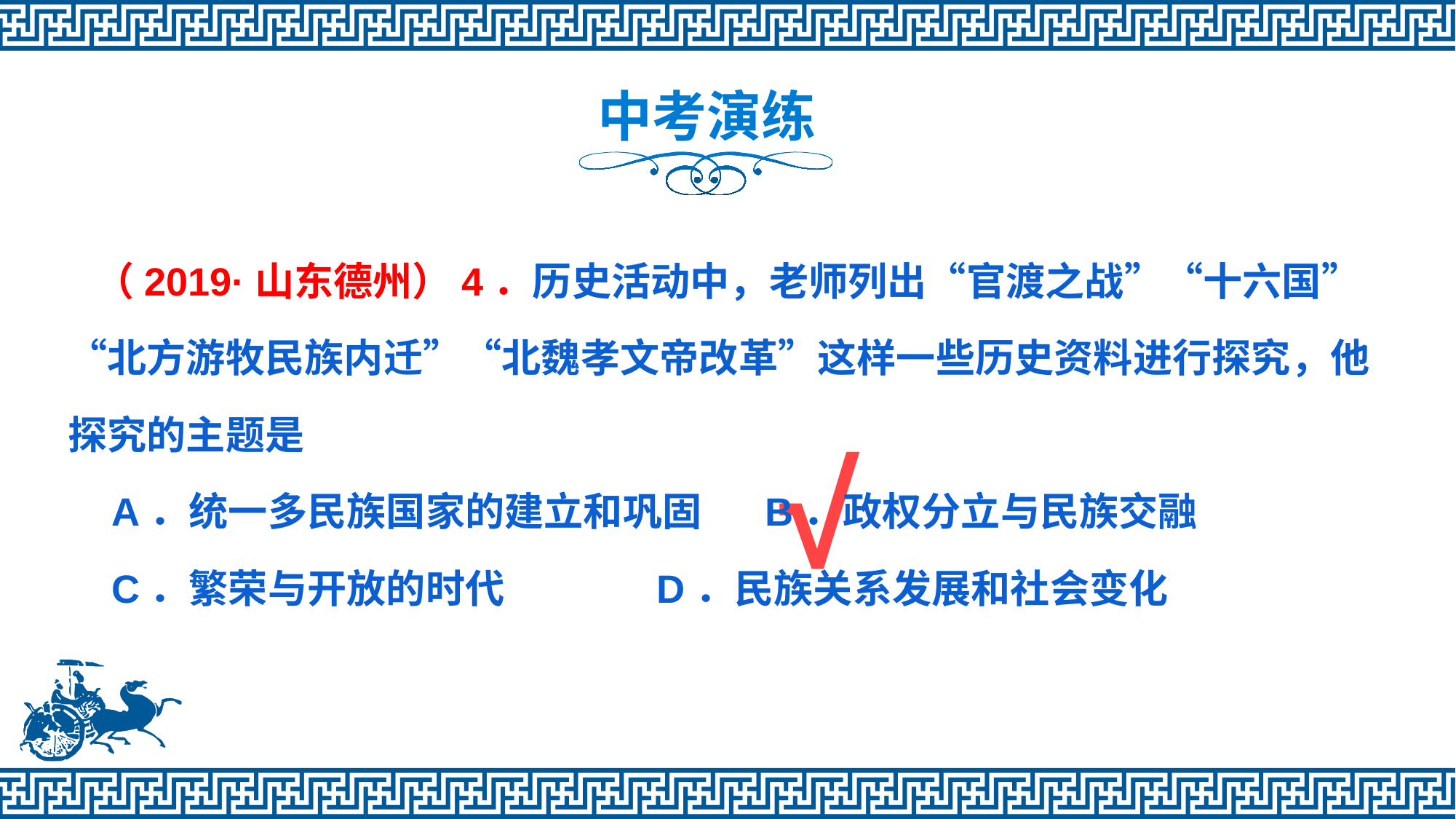

中考演练

  （2019·山东德州）4．历史活动中，老师列出“官渡之战”“十六国”“北方游牧民族内迁”“北魏孝文帝改革”这样一些历史资料进行探究，他探究的主题是
    A．统一多民族国家的建立和巩固      B．政权分立与民族交融
    C．繁荣与开放的时代                D．民族关系发展和社会变化
南宁三中 梁学聪 qq 2807609224
版权所有，不得上传到网络，如有发现，法律起诉
南宁三中 梁学聪 qq:2807609224
版权所有，不得上传到网络，如有发现，法律起诉
√